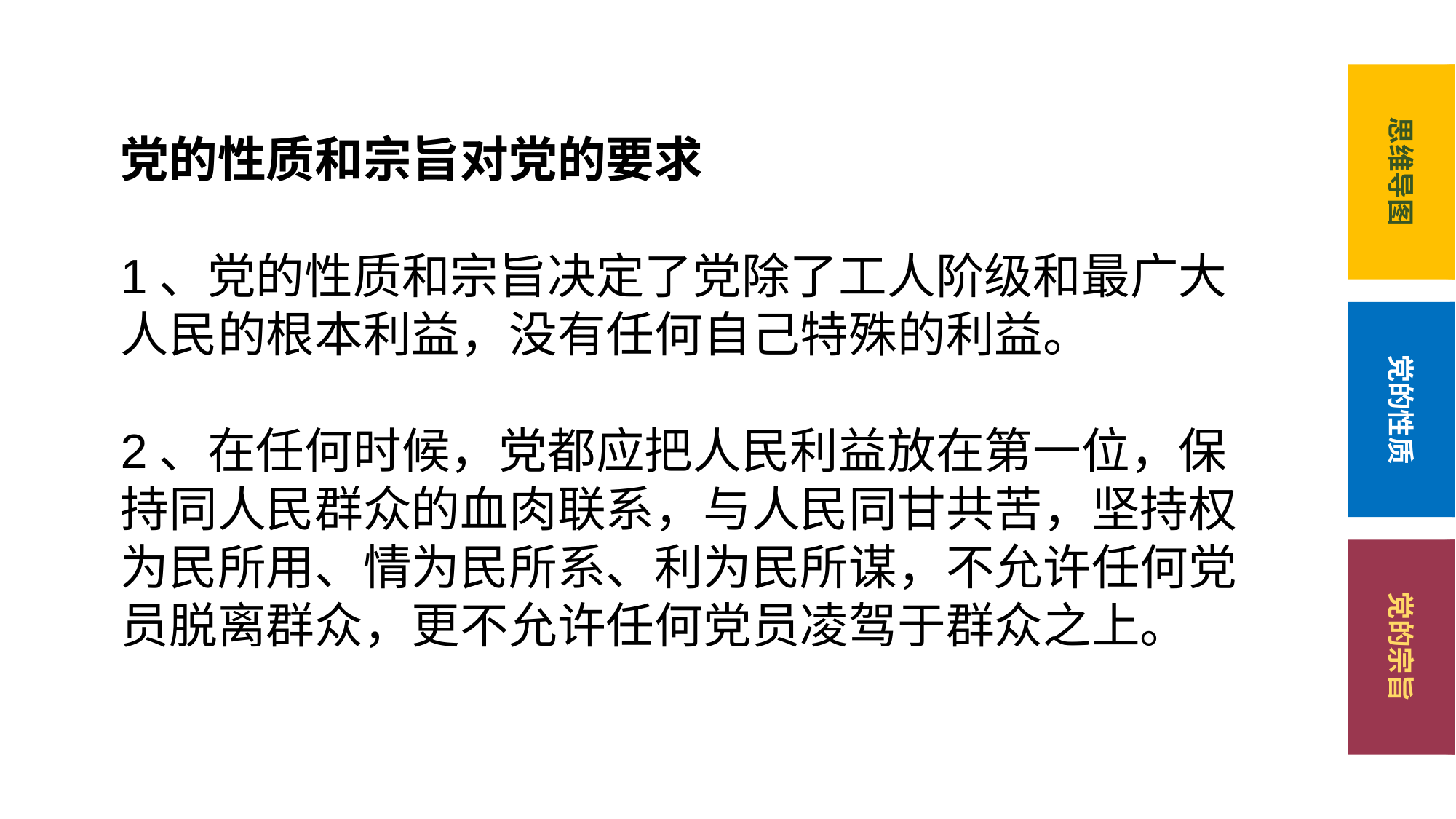

思维导图
党的性质和宗旨对党的要求

1、党的性质和宗旨决定了党除了工人阶级和最广大人民的根本利益，没有任何自己特殊的利益。

2、在任何时候，党都应把人民利益放在第一位，保持同人民群众的血肉联系，与人民同甘共苦，坚持权为民所用、情为民所系、利为民所谋，不允许任何党员脱离群众，更不允许任何党员凌驾于群众之上。

党的性质

党的宗旨